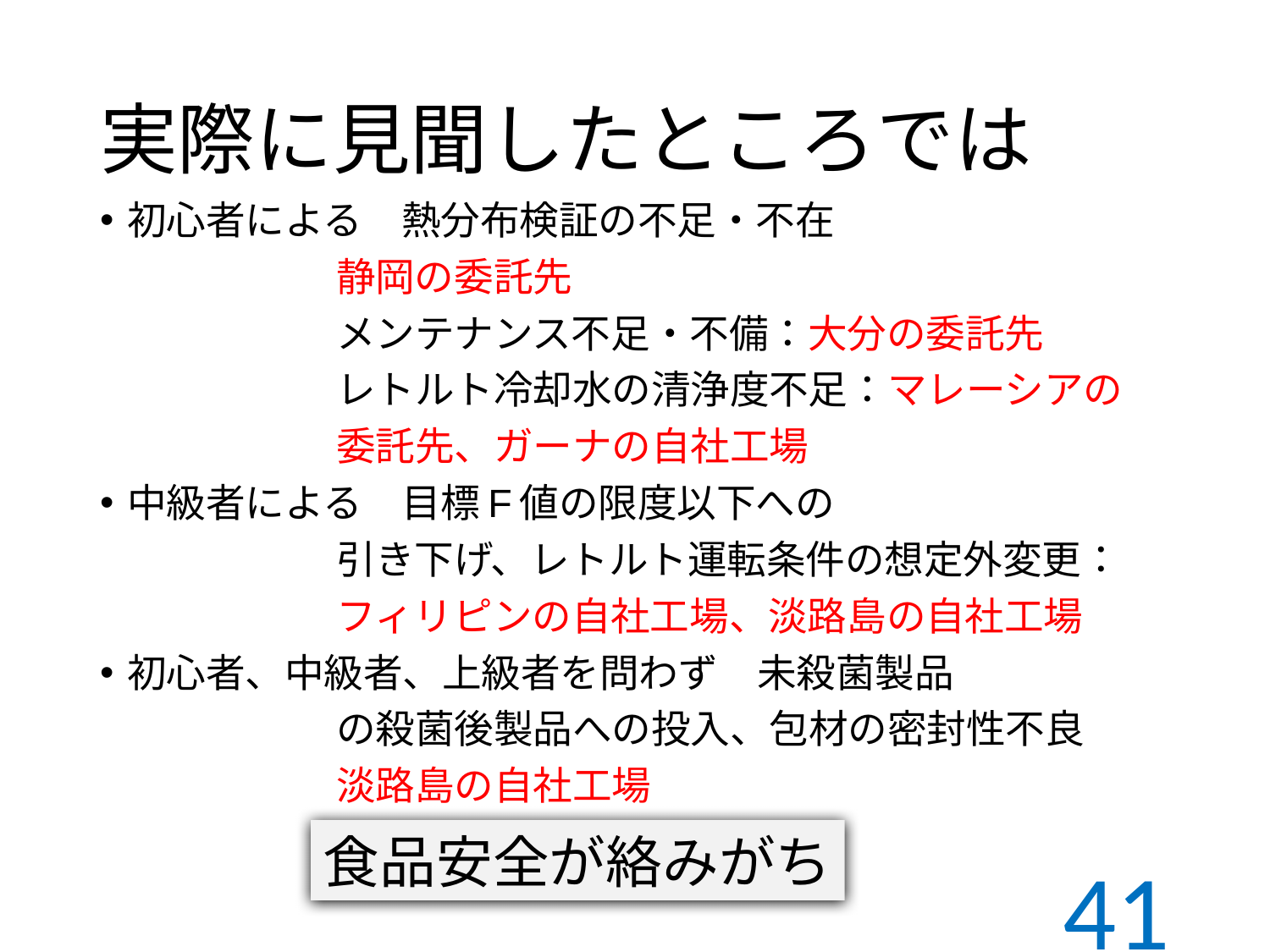

# 実際に見聞したところでは
初心者による　熱分布検証の不足・不在
　　　　　　静岡の委託先
　　　　　　メンテナンス不足・不備：大分の委託先
　　　　　　レトルト冷却水の清浄度不足：マレーシアの
　　　　　　委託先、ガーナの自社工場
中級者による　目標F値の限度以下への
　　　　　　引き下げ、レトルト運転条件の想定外変更：
　　　　　　フィリピンの自社工場、淡路島の自社工場
初心者、中級者、上級者を問わず　未殺菌製品
　　　　　　の殺菌後製品への投入、包材の密封性不良
　　　　　　淡路島の自社工場
食品安全が絡みがち
41